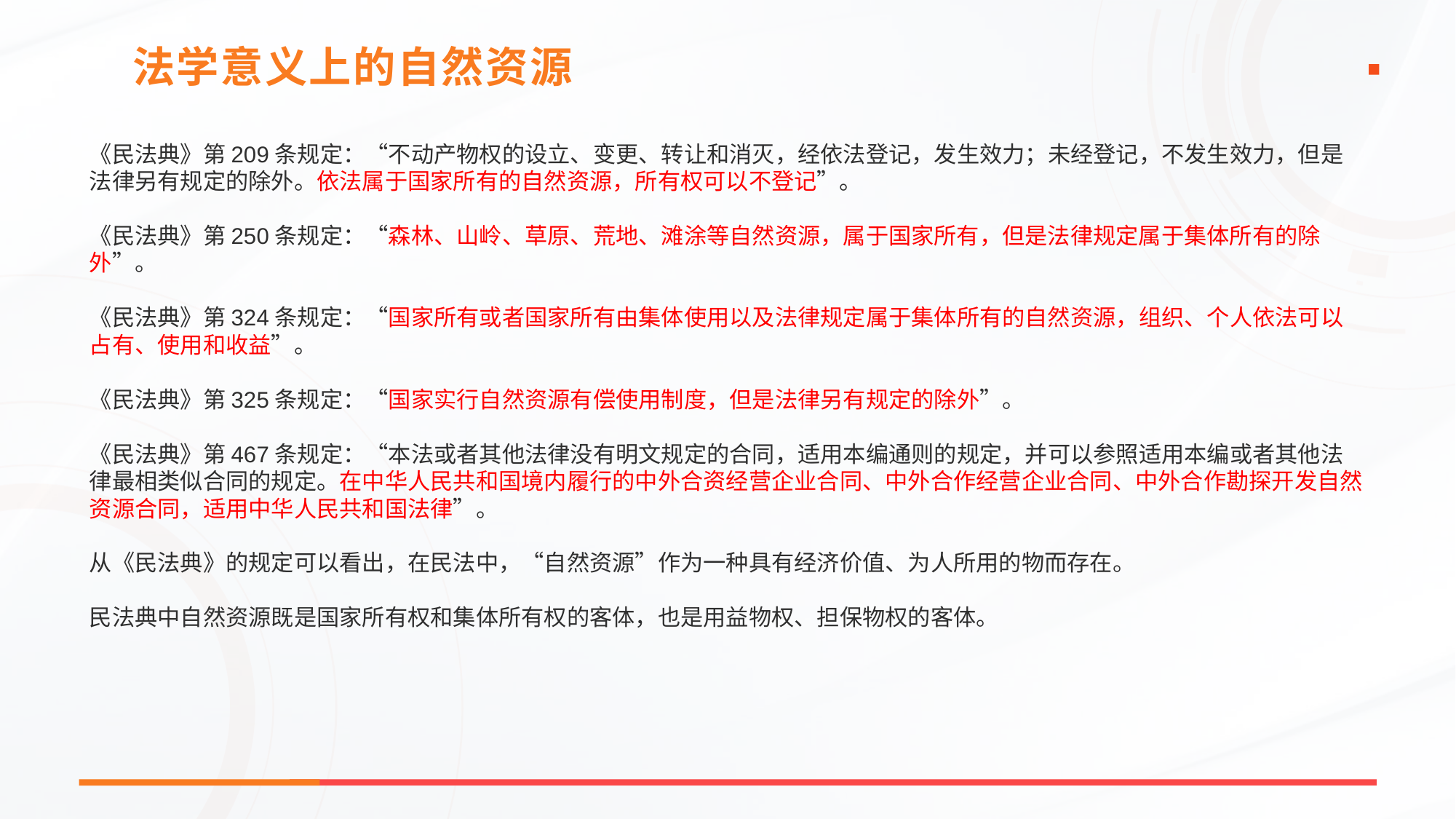

法学意义上的自然资源
《民法典》第209条规定：“不动产物权的设立、变更、转让和消灭，经依法登记，发生效力；未经登记，不发生效力，但是法律另有规定的除外。依法属于国家所有的自然资源，所有权可以不登记”。

《民法典》第250条规定：“森林、山岭、草原、荒地、滩涂等自然资源，属于国家所有，但是法律规定属于集体所有的除外”。

《民法典》第324条规定：“国家所有或者国家所有由集体使用以及法律规定属于集体所有的自然资源，组织、个人依法可以占有、使用和收益”。

《民法典》第325条规定：“国家实行自然资源有偿使用制度，但是法律另有规定的除外”。

《民法典》第467条规定：“本法或者其他法律没有明文规定的合同，适用本编通则的规定，并可以参照适用本编或者其他法律最相类似合同的规定。在中华人民共和国境内履行的中外合资经营企业合同、中外合作经营企业合同、中外合作勘探开发自然资源合同，适用中华人民共和国法律”。

从《民法典》的规定可以看出，在民法中，“自然资源”作为一种具有经济价值、为人所用的物而存在。

民法典中自然资源既是国家所有权和集体所有权的客体，也是用益物权、担保物权的客体。